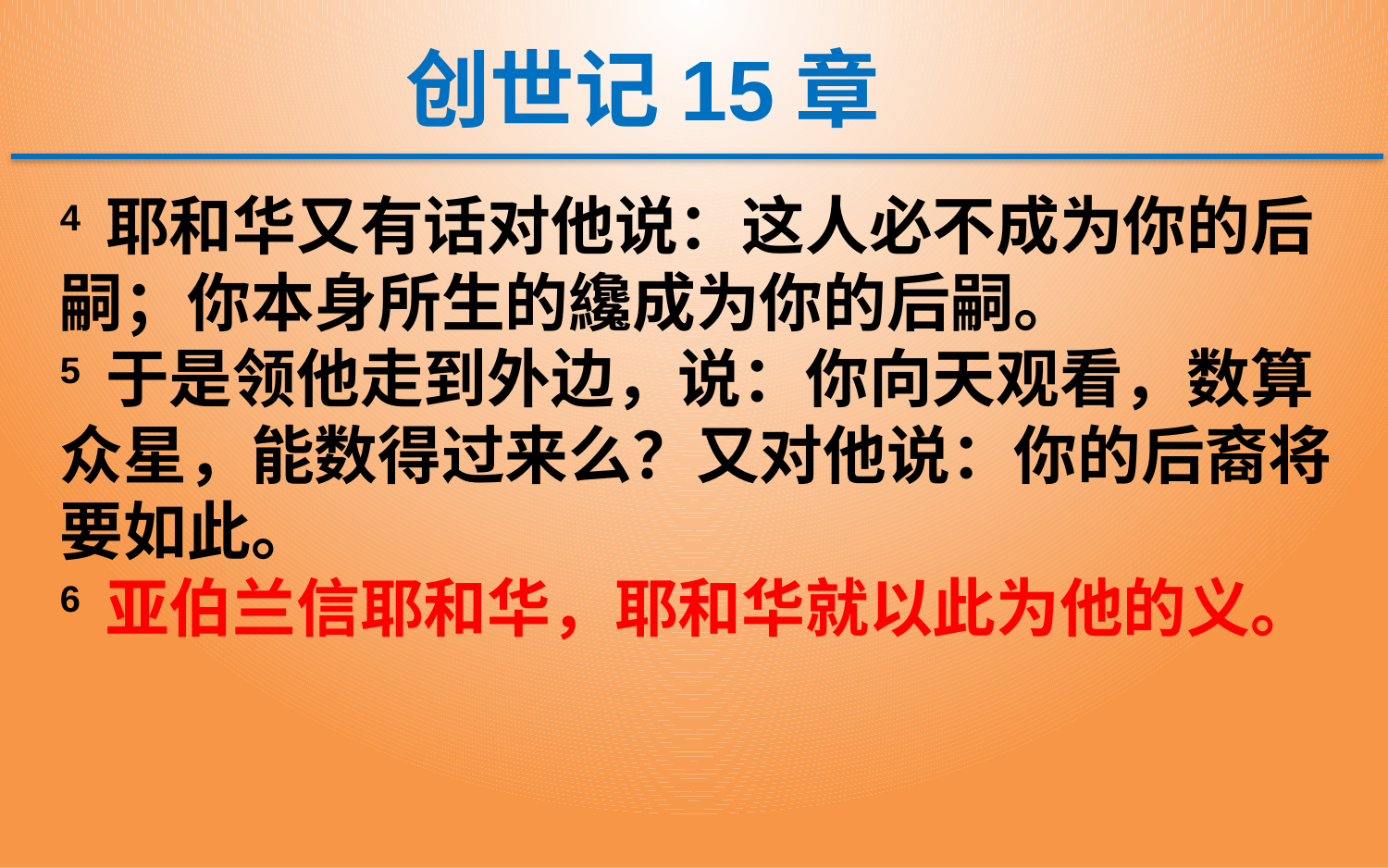

创世记15章
4 耶和华又有话对他说：这人必不成为你的后嗣；你本身所生的纔成为你的后嗣。
5 于是领他走到外边，说：你向天观看，数算众星，能数得过来么？又对他说：你的后裔将要如此。
6 亚伯兰信耶和华，耶和华就以此为他的义。